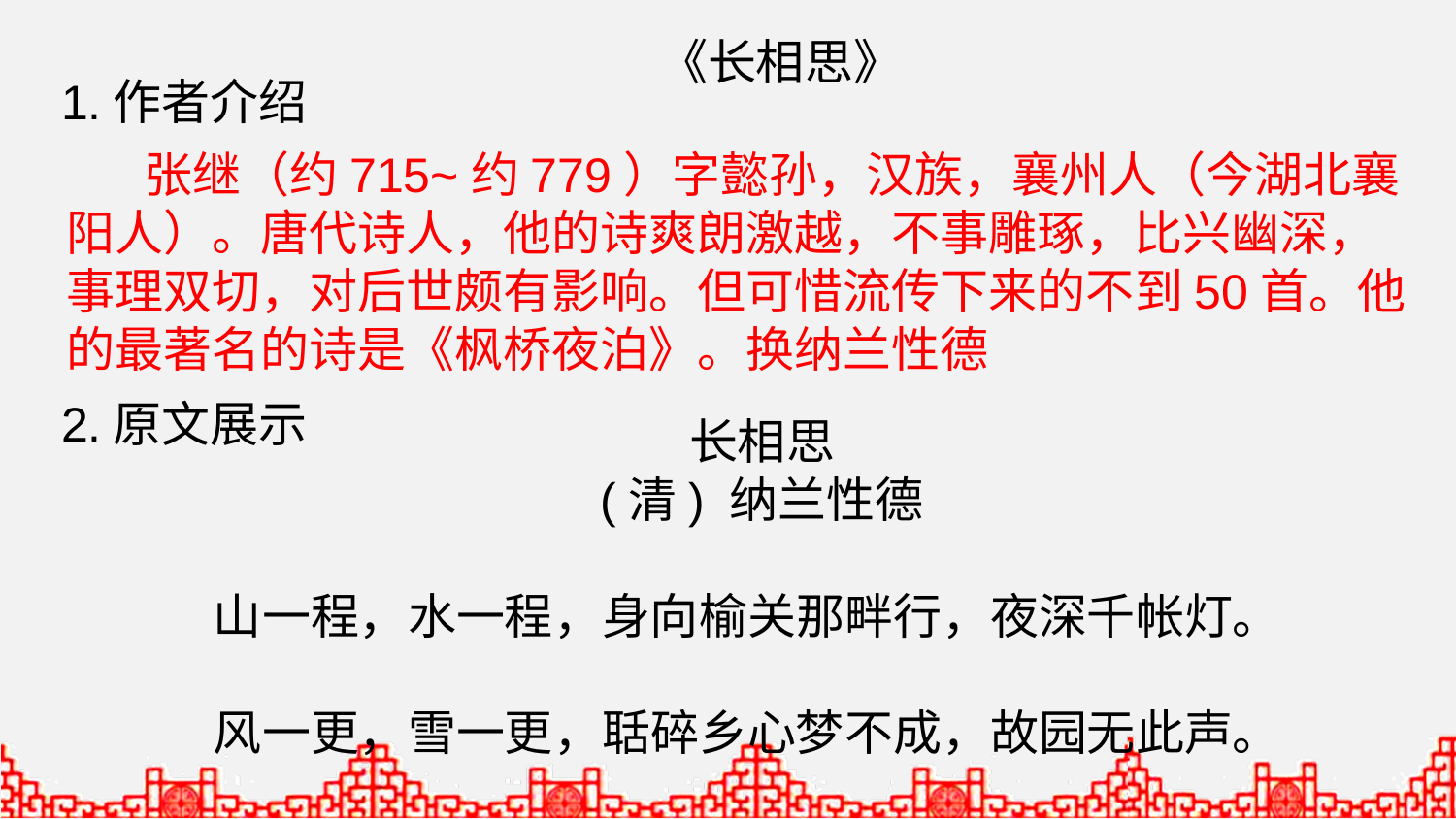

《长相思》
1.作者介绍
      张继（约715~约779）字懿孙，汉族，襄州人（今湖北襄阳人）。唐代诗人，他的诗爽朗激越，不事雕琢，比兴幽深，事理双切，对后世颇有影响。但可惜流传下来的不到50首。他的最著名的诗是《枫桥夜泊》。换纳兰性德
2.原文展示
长相思
(清) 纳兰性德

山一程，水一程，身向榆关那畔行，夜深千帐灯。

风一更，雪一更，聒碎乡心梦不成，故园无此声。